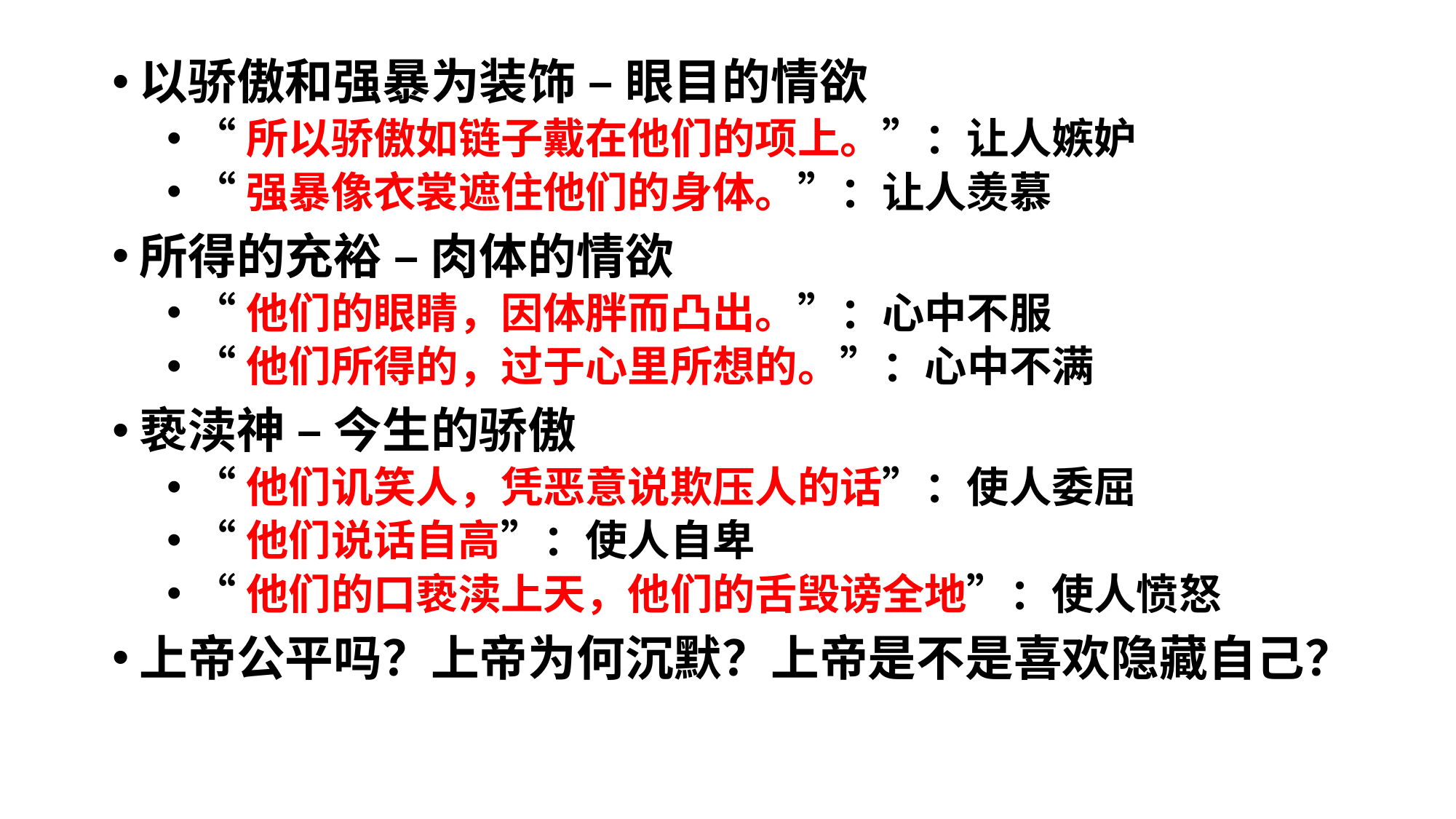

以骄傲和强暴为装饰 – 眼目的情欲
“所以骄傲如链子戴在他们的项上。”：让人嫉妒
“强暴像衣裳遮住他们的身体。”：让人羡慕
所得的充裕 – 肉体的情欲
“他们的眼睛，因体胖而凸出。”：心中不服
“他们所得的，过于心里所想的。”：心中不满
亵渎神 – 今生的骄傲
“他们讥笑人，凭恶意说欺压人的话”：使人委屈
“他们说话自高”：使人自卑
“他们的口亵渎上天，他们的舌毁谤全地”：使人愤怒
上帝公平吗？上帝为何沉默？上帝是不是喜欢隐藏自己？